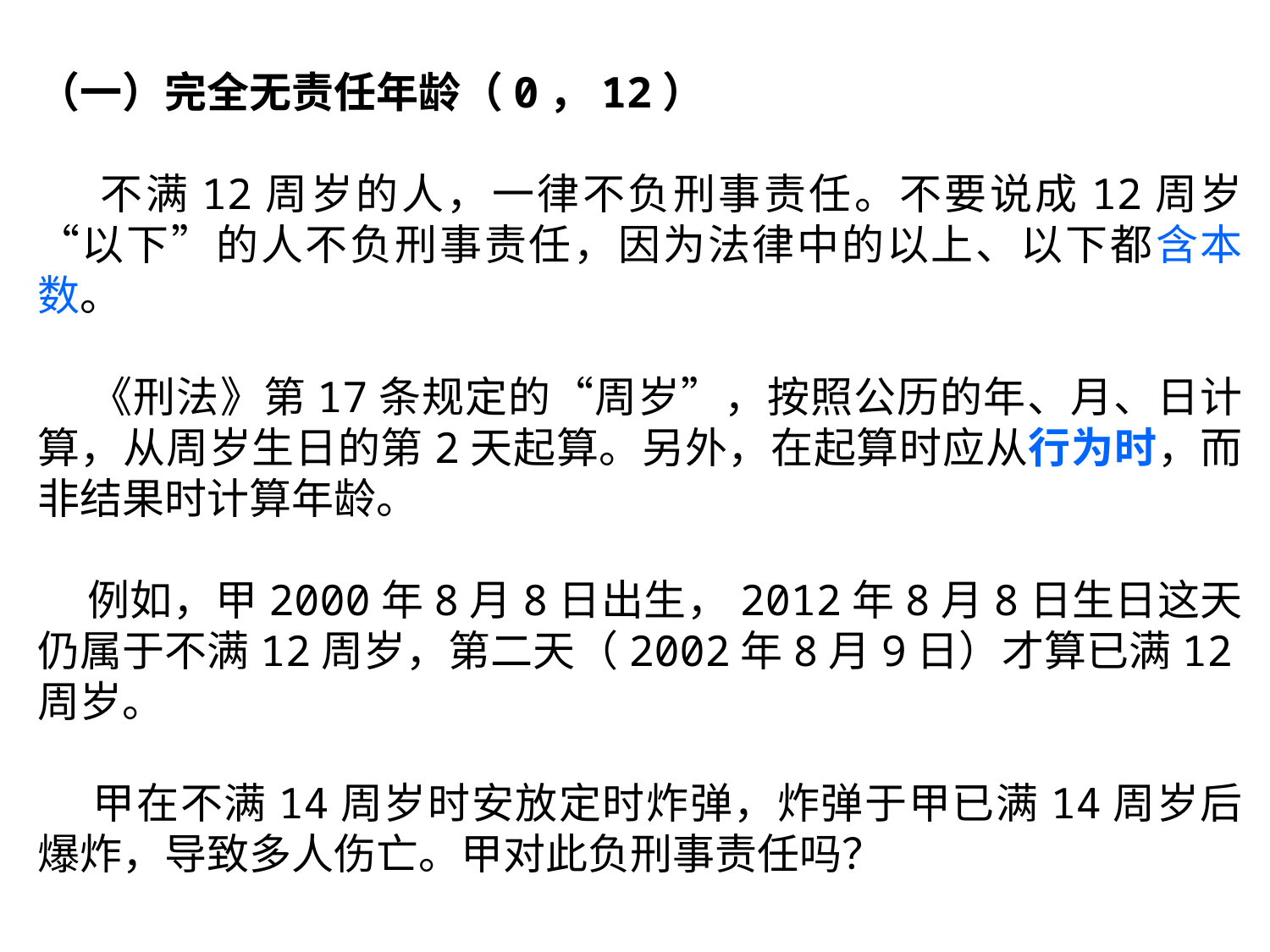

（一）完全无责任年龄（0，12）

    不满12周岁的人，一律不负刑事责任。不要说成12周岁“以下”的人不负刑事责任，因为法律中的以上、以下都含本数。

    《刑法》第17条规定的“周岁”，按照公历的年、月、日计算，从周岁生日的第2天起算。另外，在起算时应从行为时，而非结果时计算年龄。

    例如，甲2000年8月8日出生，2012年8月8日生日这天仍属于不满12周岁，第二天（2002年8月9日）才算已满12周岁。

    甲在不满14周岁时安放定时炸弹，炸弹于甲已满14周岁后爆炸，导致多人伤亡。甲对此负刑事责任吗？